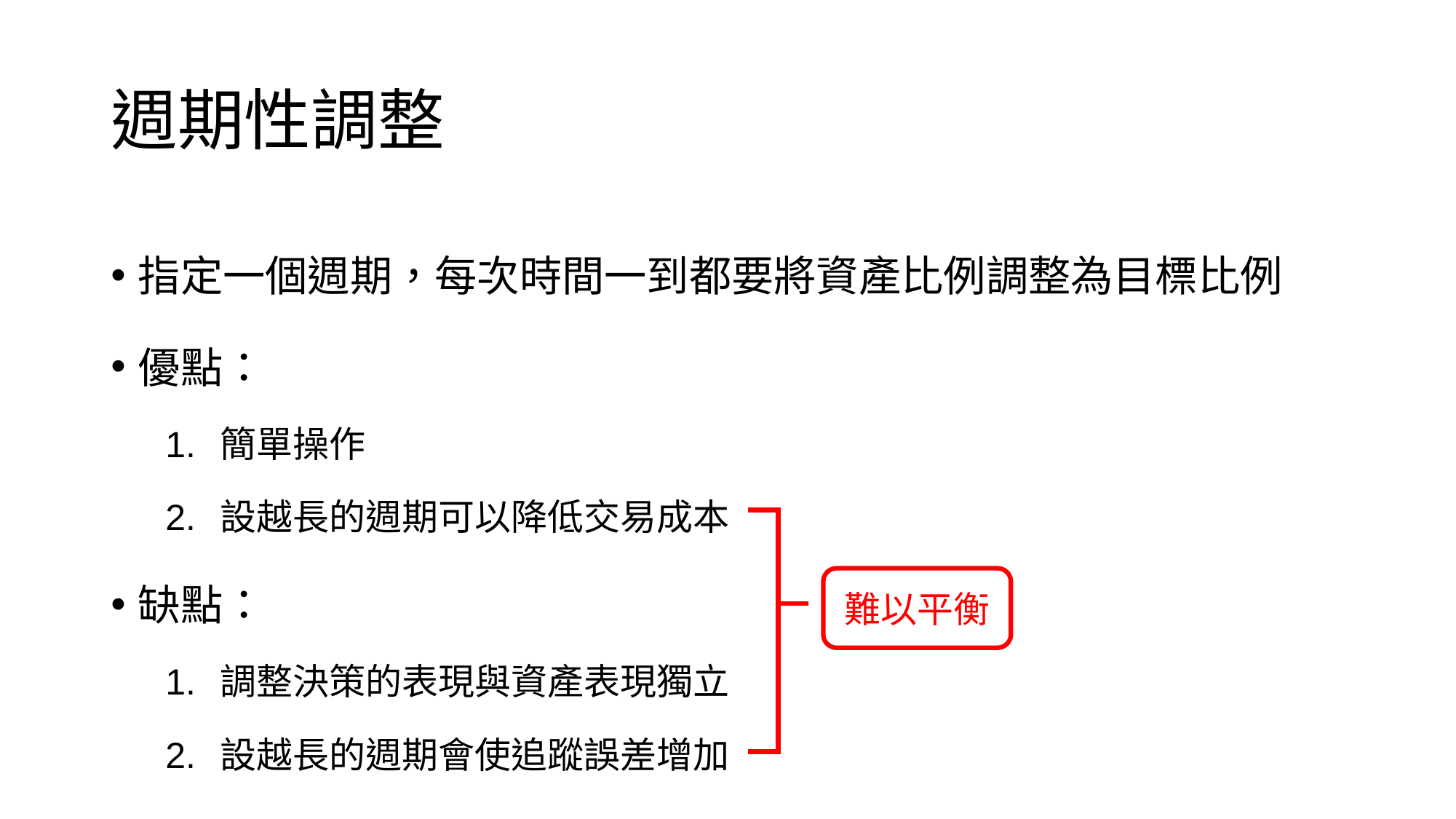

# 週期性調整
指定一個週期，每次時間一到都要將資產比例調整為目標比例
優點：
簡單操作
設越長的週期可以降低交易成本
缺點：
調整決策的表現與資產表現獨立
設越長的週期會使追蹤誤差增加

難以平衡